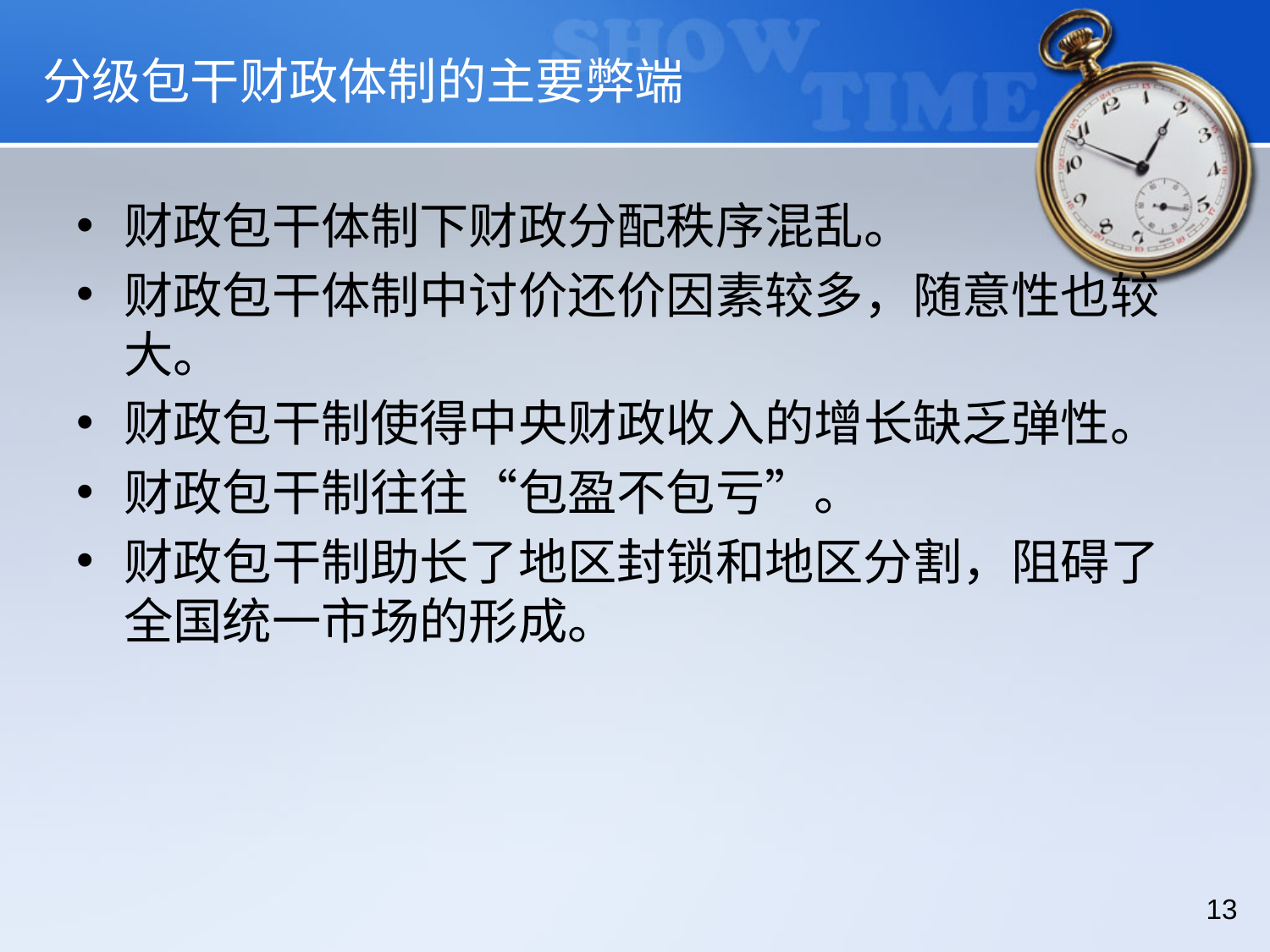

# 分级包干财政体制的主要弊端
财政包干体制下财政分配秩序混乱。
财政包干体制中讨价还价因素较多，随意性也较大。
财政包干制使得中央财政收入的增长缺乏弹性。
财政包干制往往“包盈不包亏”。
财政包干制助长了地区封锁和地区分割，阻碍了全国统一市场的形成。
13